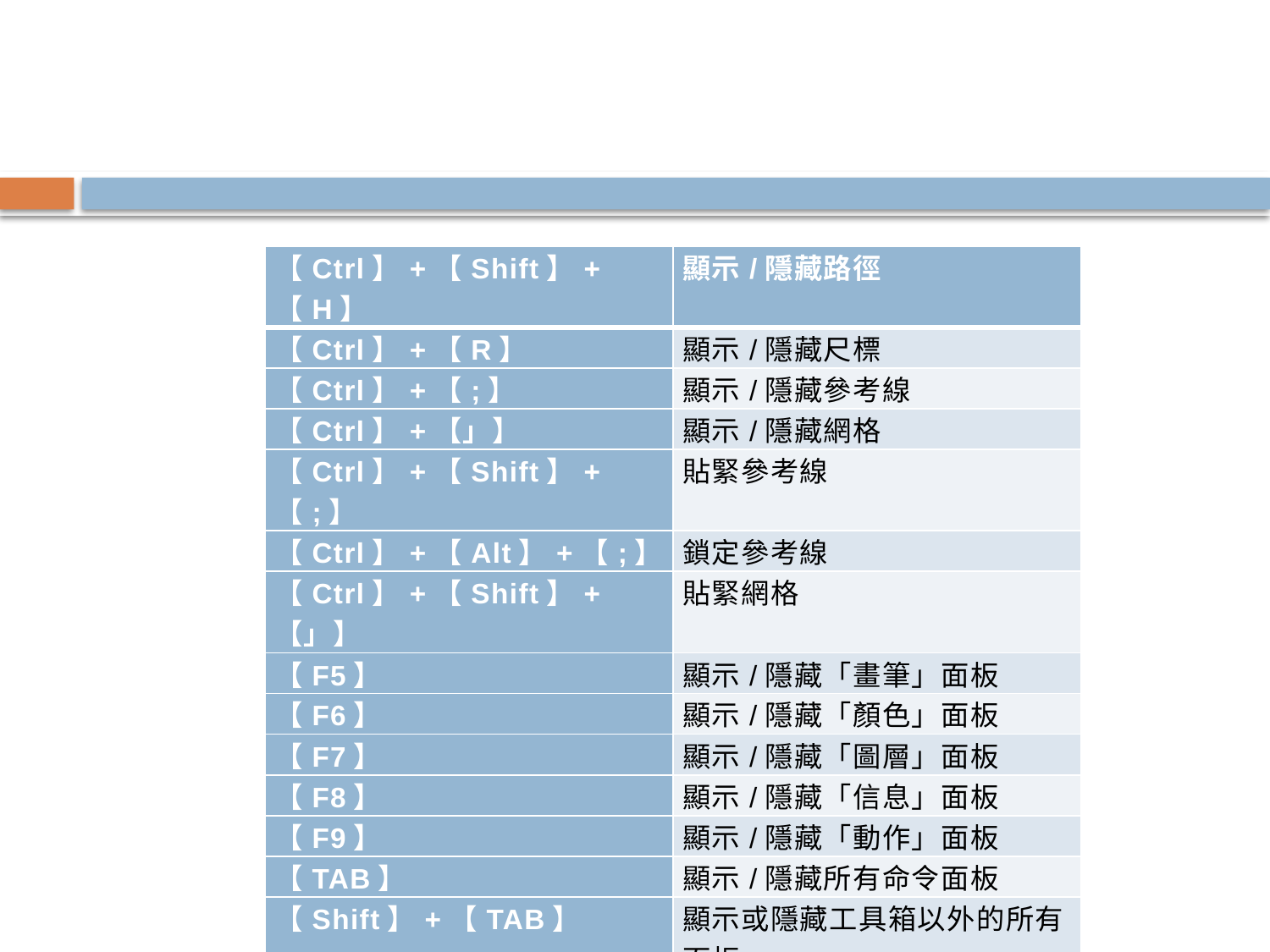

#
| 【Ctrl】+【Shift】+【H】 | 顯示/隱藏路徑 |
| --- | --- |
| 【Ctrl】+【R】 | 顯示/隱藏尺標 |
| 【Ctrl】+【;】 | 顯示/隱藏參考線 |
| 【Ctrl】+【」】 | 顯示/隱藏網格 |
| 【Ctrl】+【Shift】+【;】 | 貼緊參考線 |
| 【Ctrl】+【Alt】+【;】 | 鎖定參考線 |
| 【Ctrl】+【Shift】+【」】 | 貼緊網格 |
| 【F5】 | 顯示/隱藏「畫筆」面板 |
| 【F6】 | 顯示/隱藏「顏色」面板 |
| 【F7】 | 顯示/隱藏「圖層」面板 |
| 【F8】 | 顯示/隱藏「信息」面板 |
| 【F9】 | 顯示/隱藏「動作」面板 |
| 【TAB】 | 顯示/隱藏所有命令面板 |
| 【Shift】+【TAB】 | 顯示或隱藏工具箱以外的所有面板 |